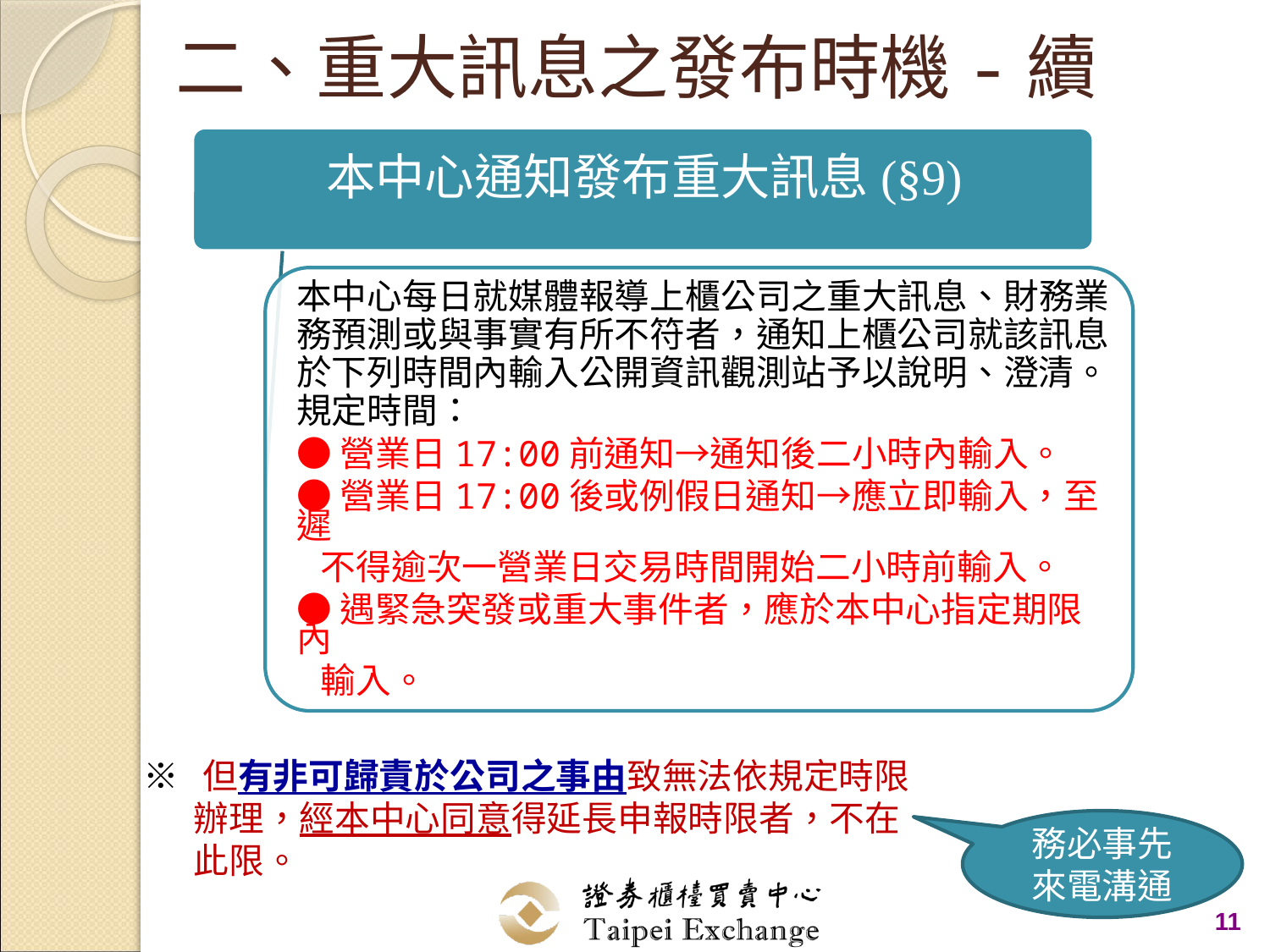

# 二、重大訊息之發布時機-續
本中心通知發布重大訊息(§9)
本中心每日就媒體報導上櫃公司之重大訊息、財務業務預測或與事實有所不符者，通知上櫃公司就該訊息於下列時間內輸入公開資訊觀測站予以說明、澄清。規定時間：
●營業日17:00前通知→通知後二小時內輸入。
●營業日17:00後或例假日通知→應立即輸入，至遲
  不得逾次一營業日交易時間開始二小時前輸入。
●遇緊急突發或重大事件者，應於本中心指定期限內
  輸入。

※  但有非可歸責於公司之事由致無法依規定時限辦理，經本中心同意得延長申報時限者，不在此限。
務必事先來電溝通
11